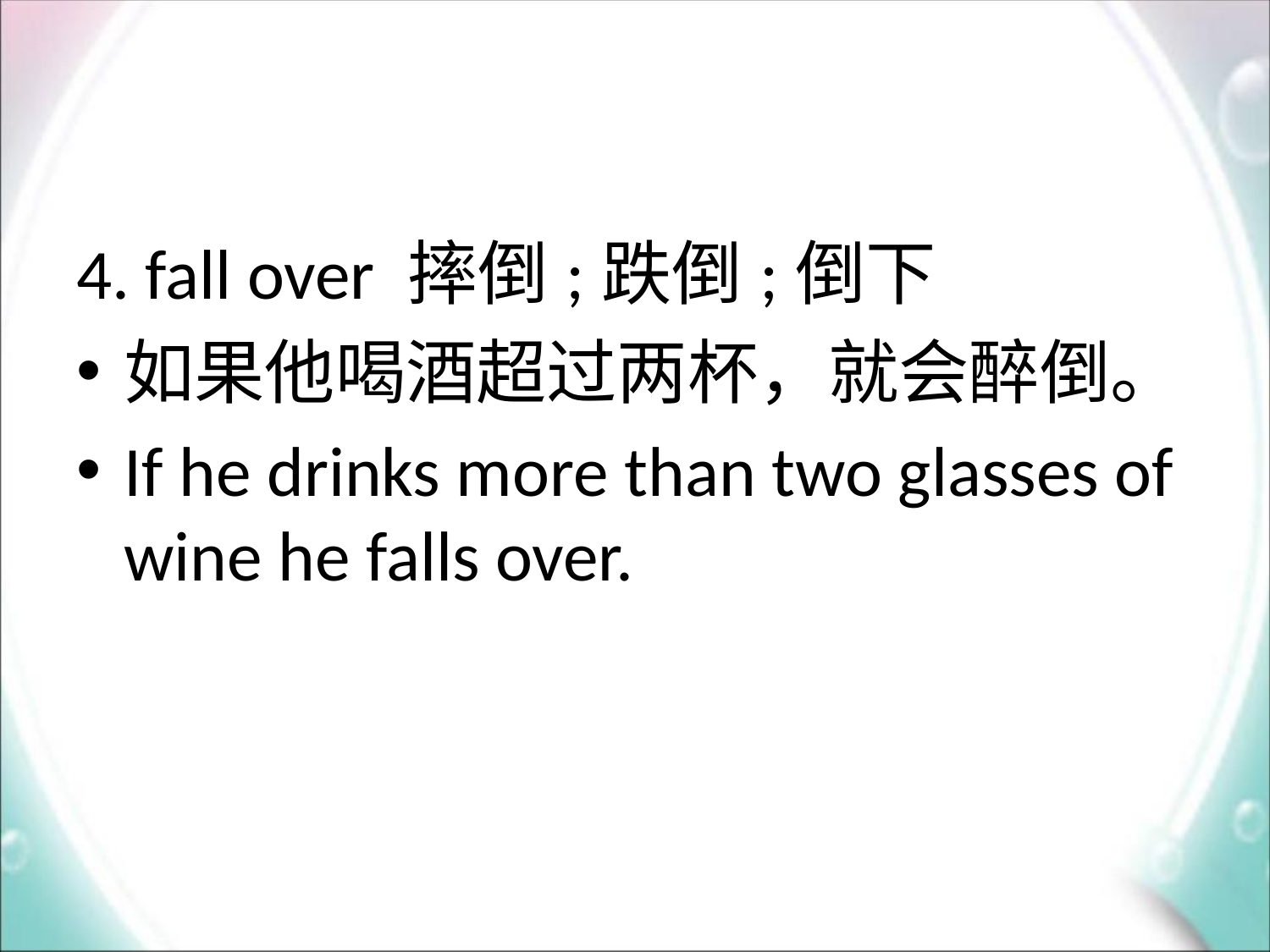

#
4. fall over 摔倒;跌倒;倒下
如果他喝酒超过两杯，就会醉倒。
If he drinks more than two glasses of wine he falls over.